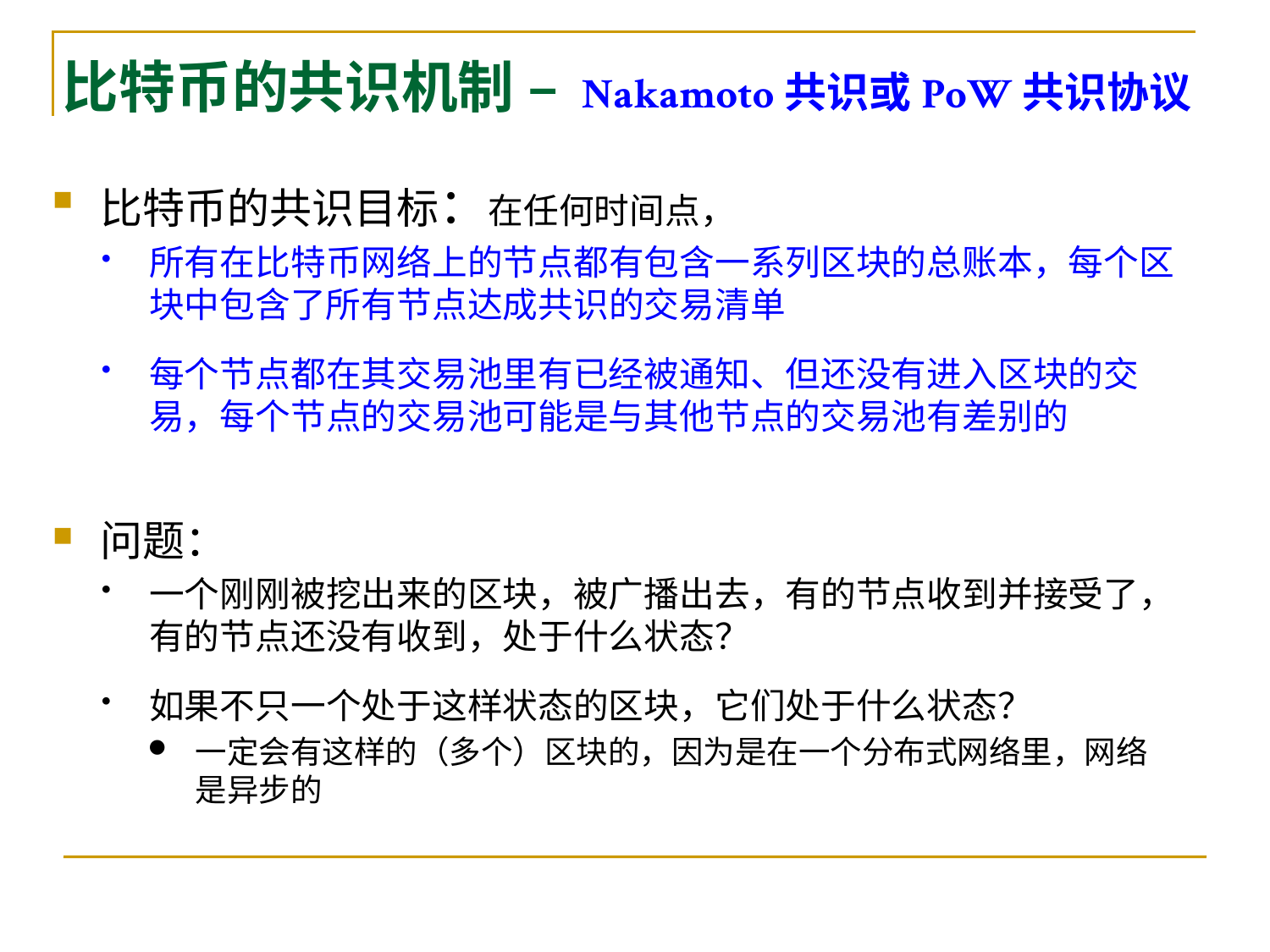

比特币的共识机制 – Nakamoto共识或PoW共识协议
比特币的共识目标：在任何时间点，
所有在比特币网络上的节点都有包含一系列区块的总账本，每个区块中包含了所有节点达成共识的交易清单

每个节点都在其交易池里有已经被通知、但还没有进入区块的交易，每个节点的交易池可能是与其他节点的交易池有差别的

问题：
一个刚刚被挖出来的区块，被广播出去，有的节点收到并接受了，有的节点还没有收到，处于什么状态？

如果不只一个处于这样状态的区块，它们处于什么状态？
一定会有这样的（多个）区块的，因为是在一个分布式网络里，网络是异步的